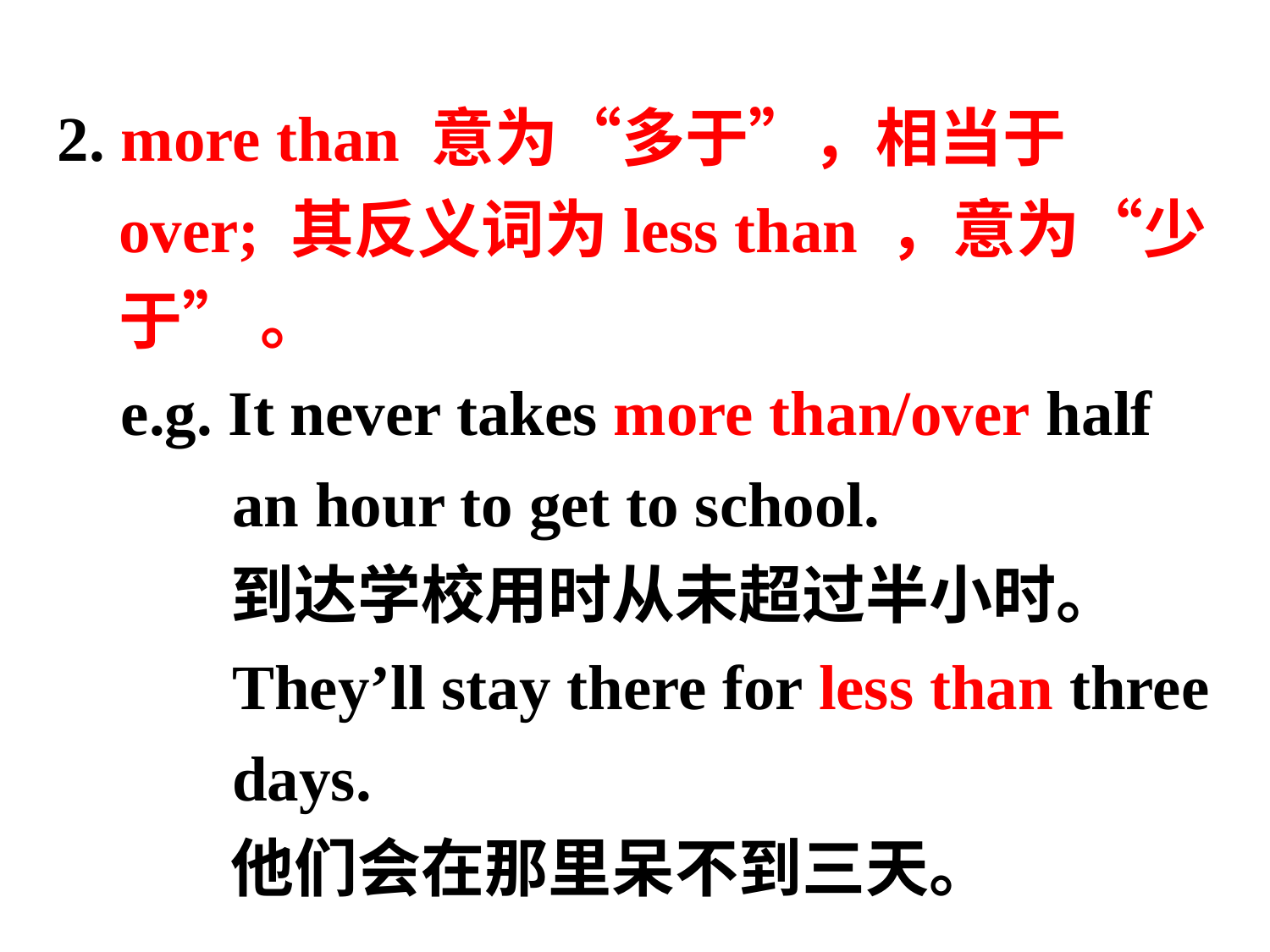

2. more than 意为“多于”，相当于over; 其反义词为less than ，意为“少于” 。
    e.g. It never takes more than/over half
           an hour to get to school.
           到达学校用时从未超过半小时。
           They’ll stay there for less than three
           days.
           他们会在那里呆不到三天。